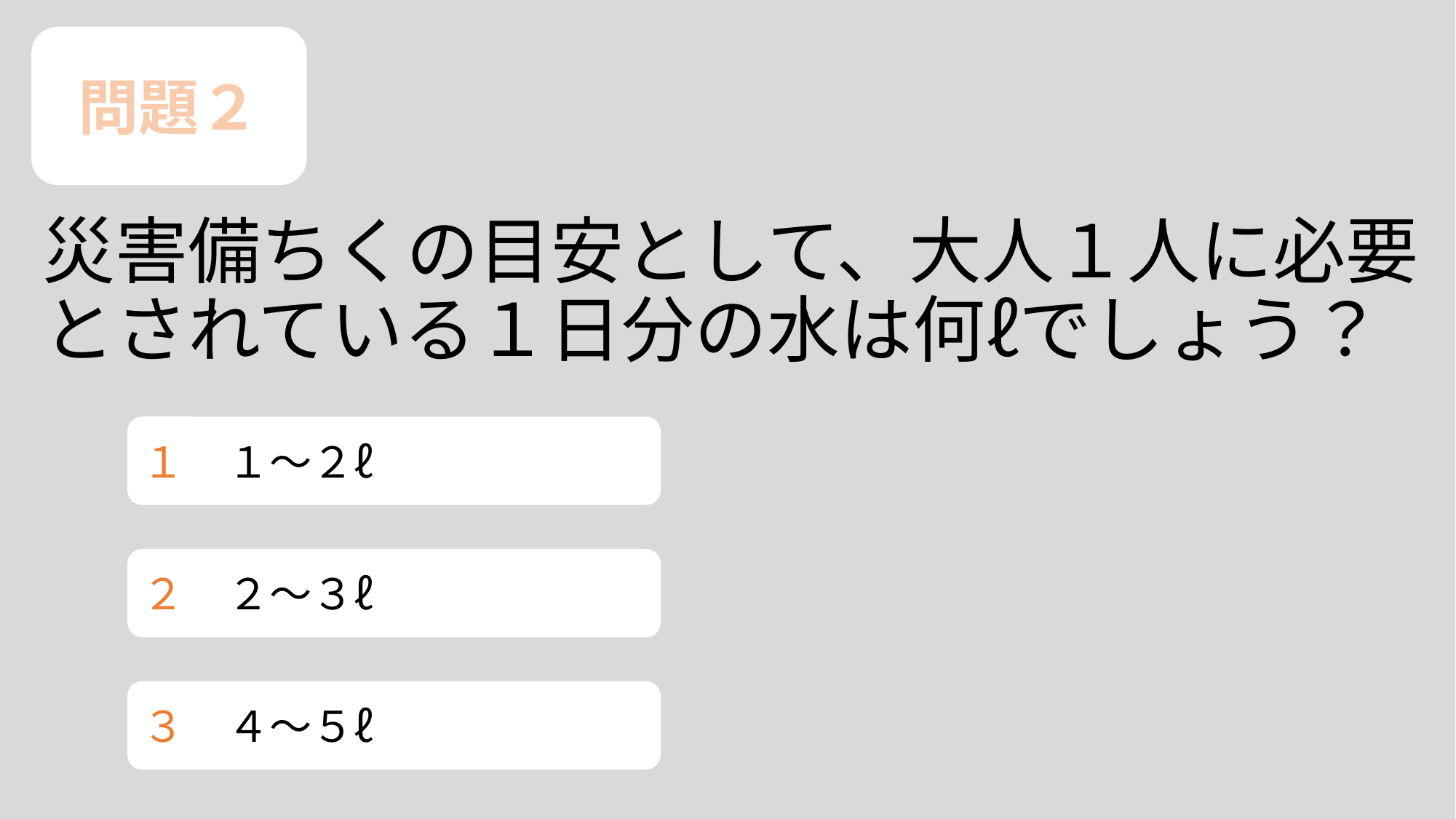

問題２
# 災害備ちくの目安として、大人１人に必要とされている１日分の水は何ℓでしょう？
１　１～２ℓ
２　２～３ℓ
３　４～５ℓ